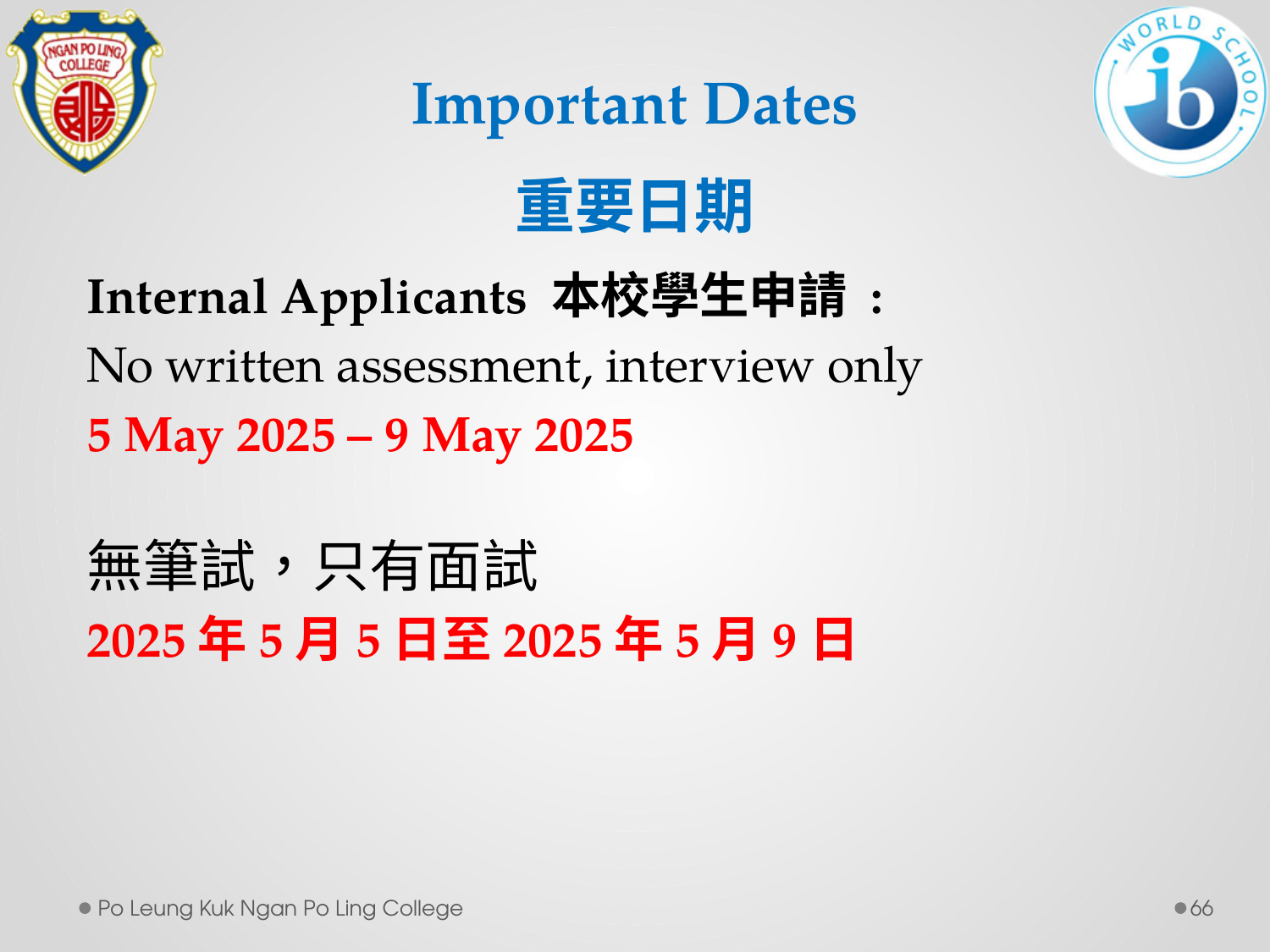

# Important Dates 重要日期
Internal Applicants 本校學生申請 :
No written assessment, interview only
5 May 2025 – 9 May 2025

無筆試，只有面試
2025年5月5日至2025年5月9日
Po Leung Kuk Ngan Po Ling College
66